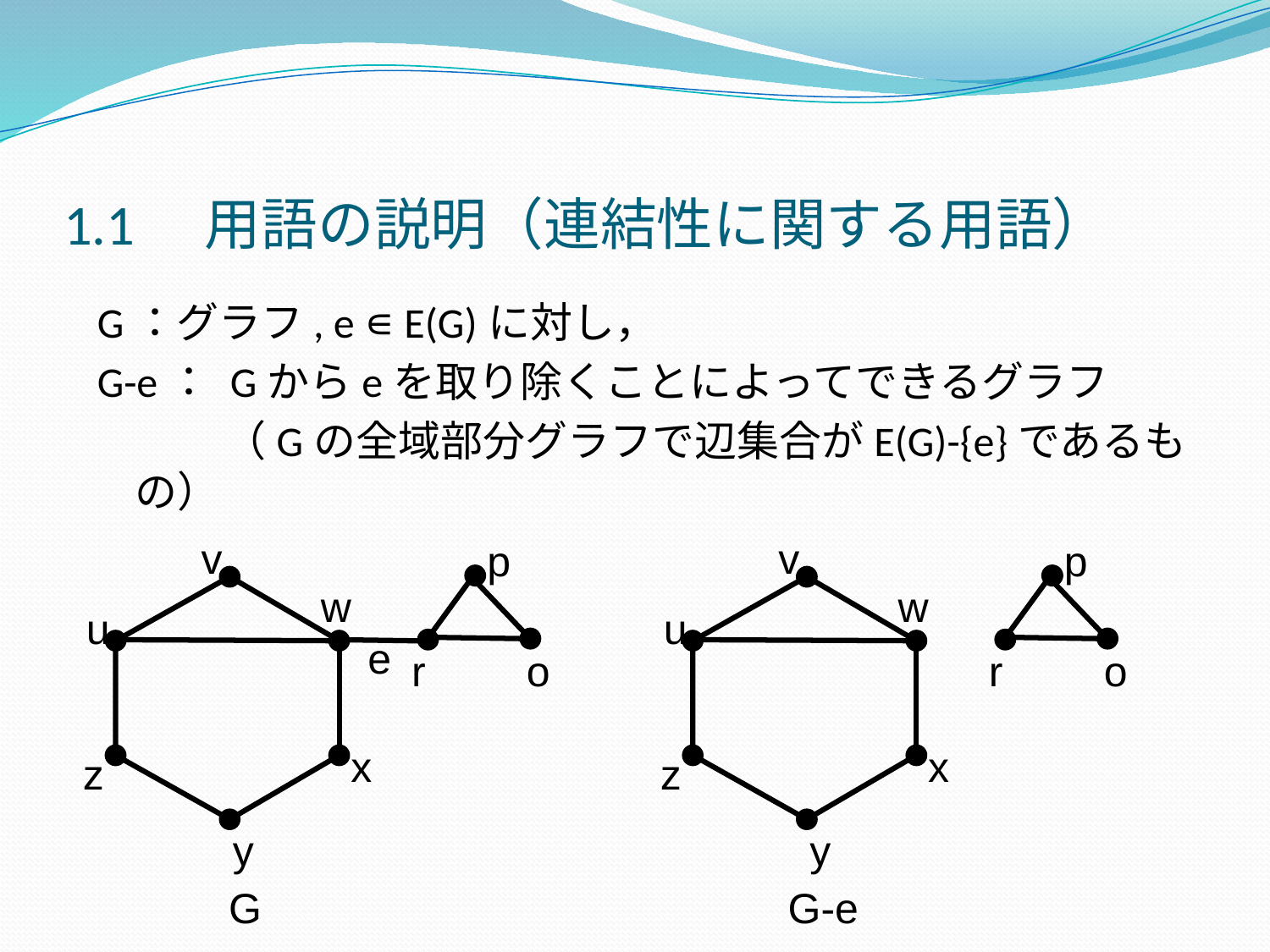

# 1.1　用語の説明（連結性に関する用語）

G：グラフ, e ∊ E(G)に対し，
G-e： Gからeを取り除くことによってできるグラフ
　　　（Gの全域部分グラフで辺集合がE(G)-{e}であるもの）

v
v
p
p

w
w
u
u
e

r
o
r
o
x
x
z
z

y
y
G
G-e